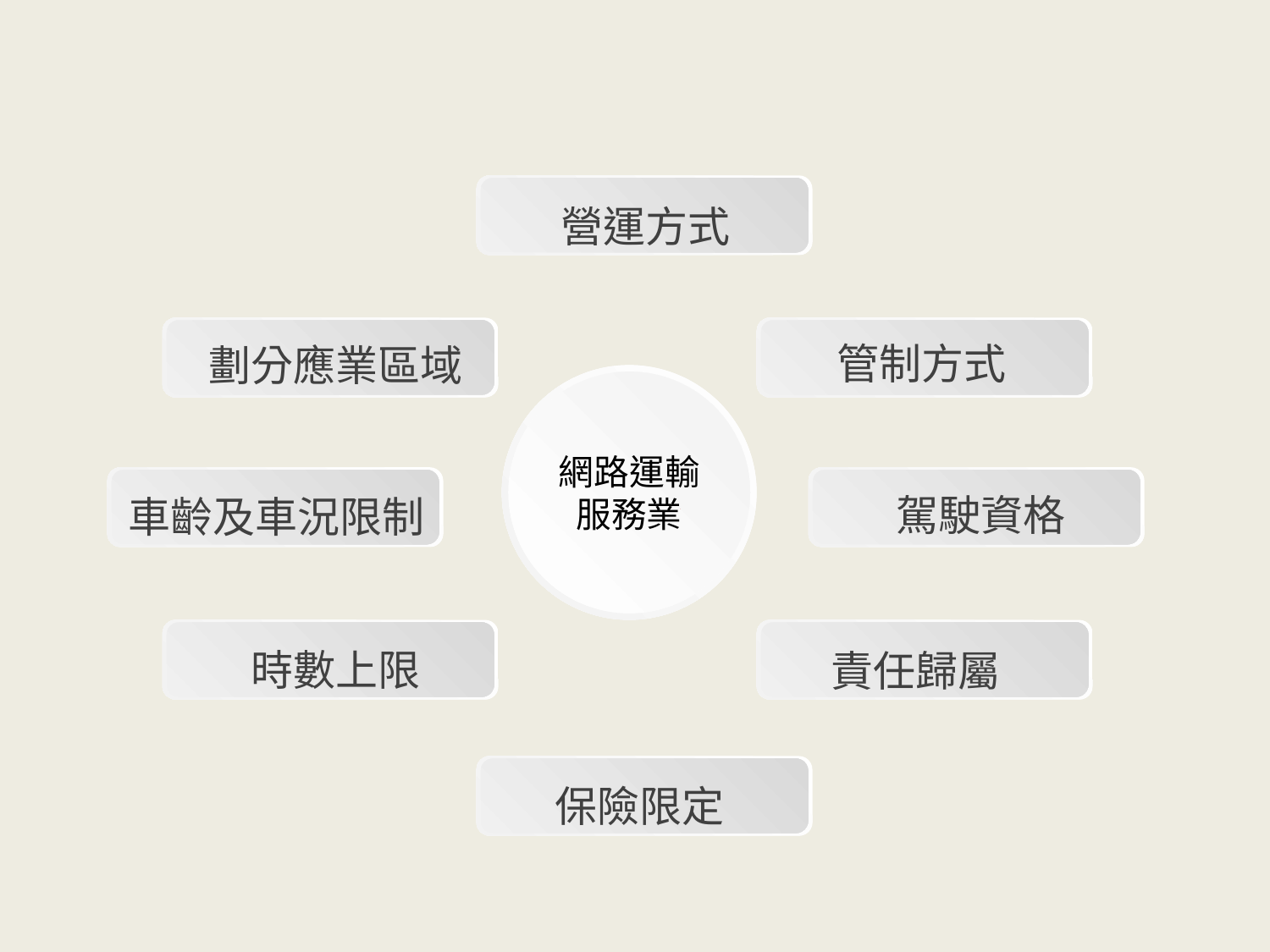

營運方式

管制方式
劃分應業區域

網路運輸服務業

駕駛資格
車齡及車況限制

時數上限
責任歸屬

保險限定